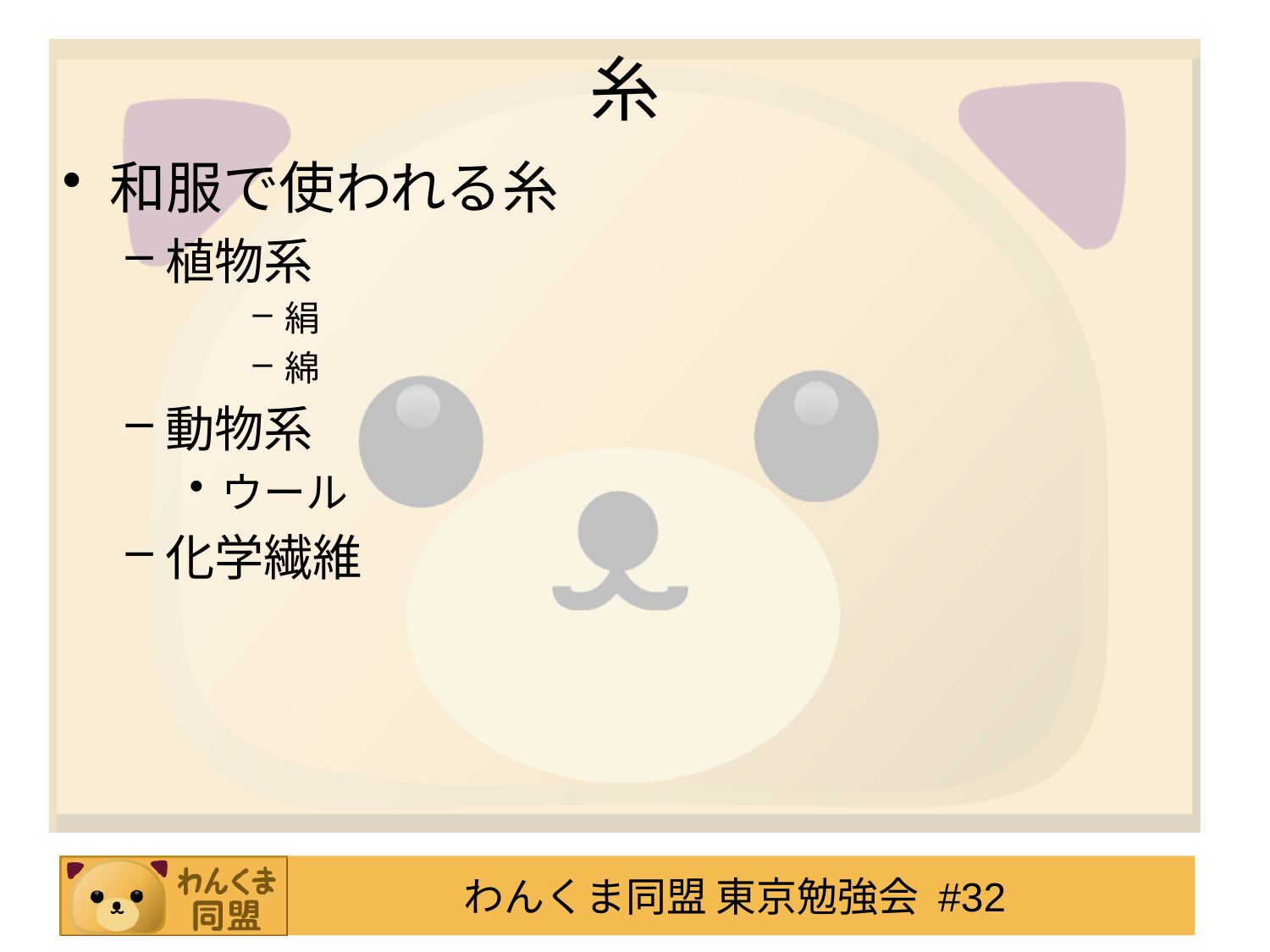

# 糸
和服で使われる糸
植物系
絹
綿
動物系
ウール
化学繊維